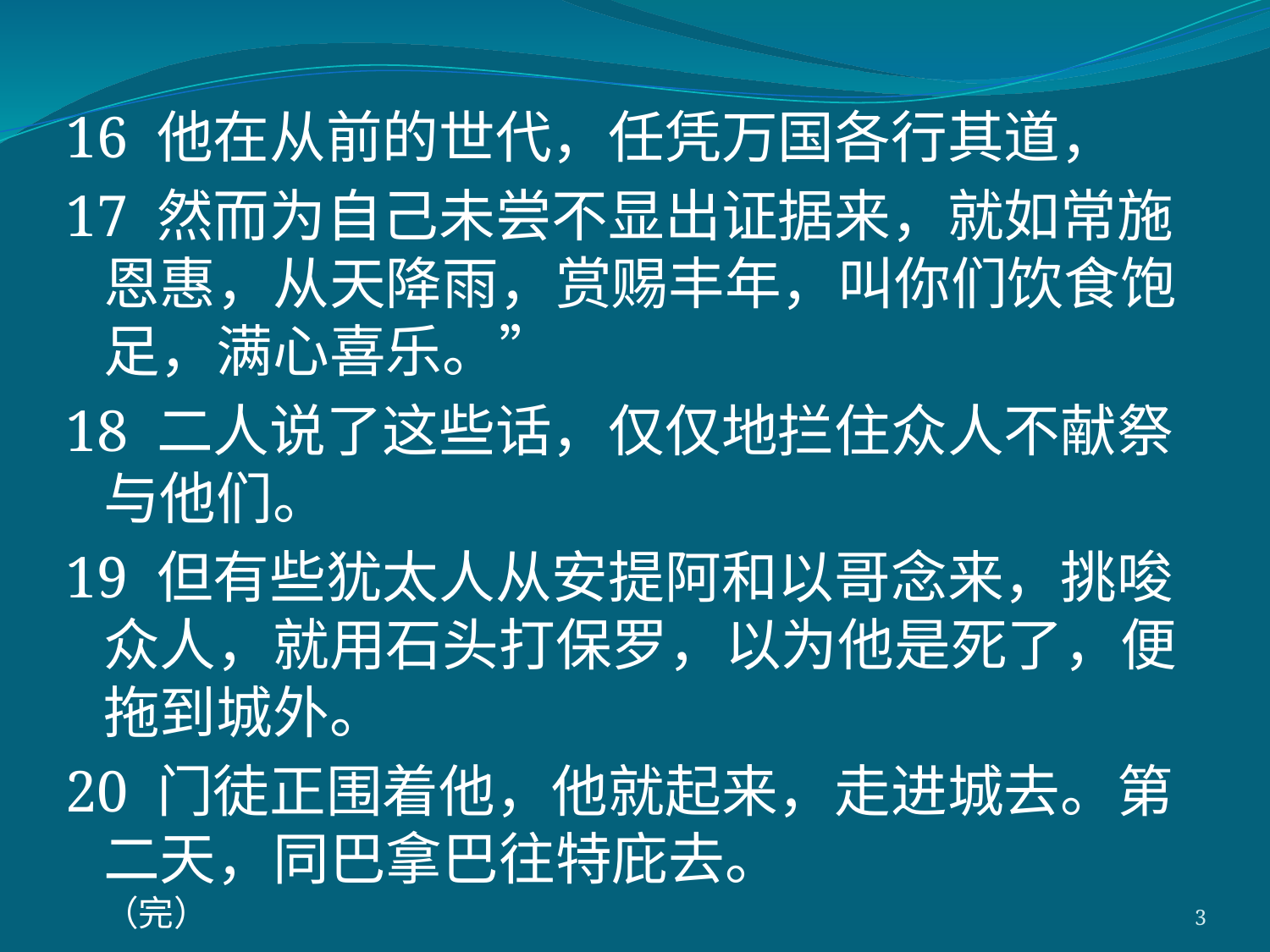

16 他在从前的世代，任凭万国各行其道，
17 然而为自己未尝不显出证据来，就如常施恩惠，从天降雨，赏赐丰年，叫你们饮食饱足，满心喜乐。”
18 二人说了这些话，仅仅地拦住众人不献祭与他们。
19 但有些犹太人从安提阿和以哥念来，挑唆众人，就用石头打保罗，以为他是死了，便拖到城外。
20 门徒正围着他，他就起来，走进城去。第二天，同巴拿巴往特庇去。			（完）

3